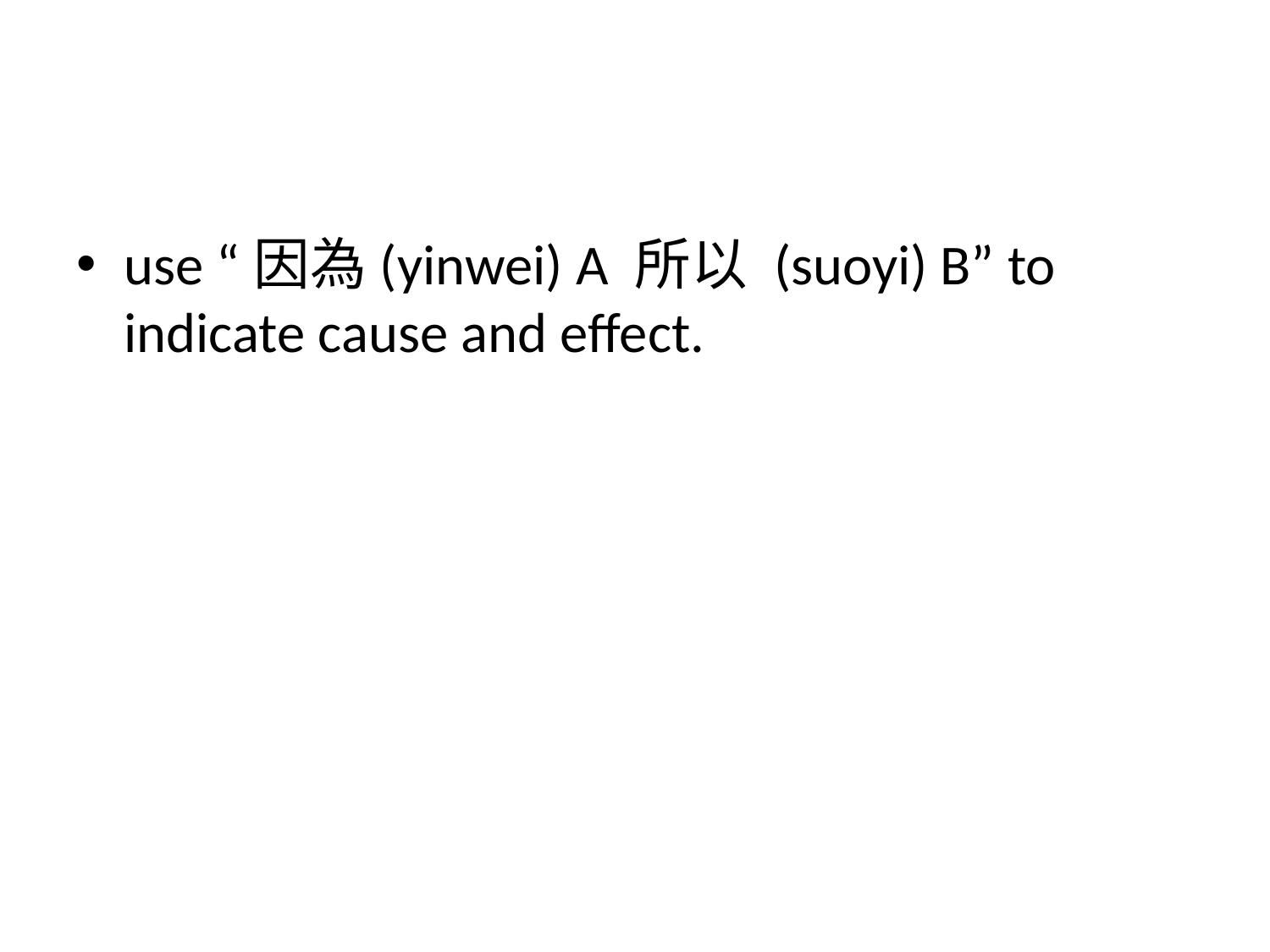

#
use “因為(yinwei) A 所以 (suoyi) B” to indicate cause and effect.